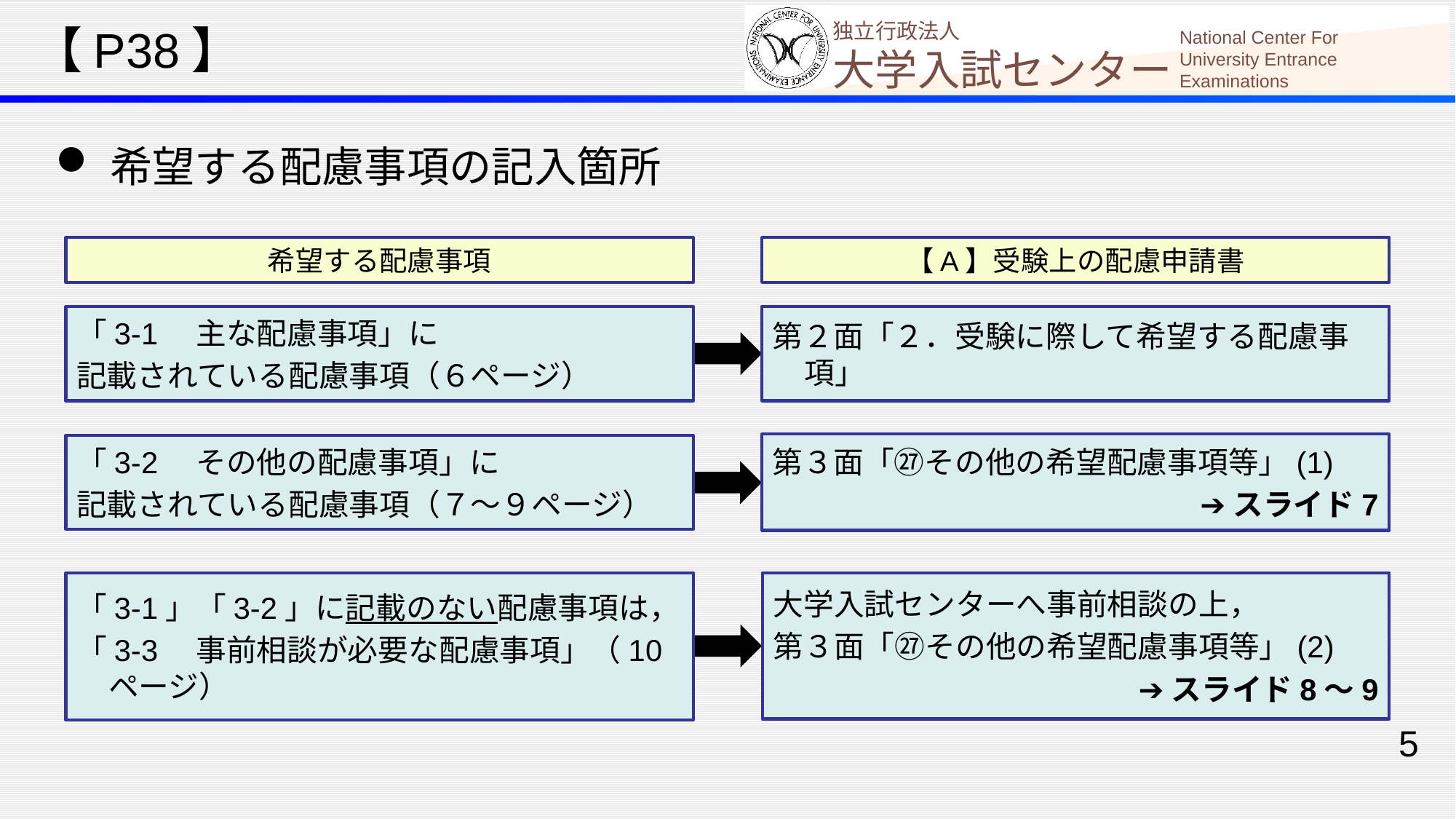

【P38】
希望する配慮事項の記入箇所
希望する配慮事項
【A】受験上の配慮申請書
「3-1　主な配慮事項」に
記載されている配慮事項（６ページ）
第２面「２．受験に際して希望する配慮事項」

第３面「㉗その他の希望配慮事項等」(1)
➔スライド7
「3-2　その他の配慮事項」に
記載されている配慮事項（７～９ページ）

「3-1」「3-2」に記載のない配慮事項は，
「3-3　事前相談が必要な配慮事項」（10ページ）
大学入試センターへ事前相談の上，
第３面「㉗その他の希望配慮事項等」(2)
➔スライド8～9

5